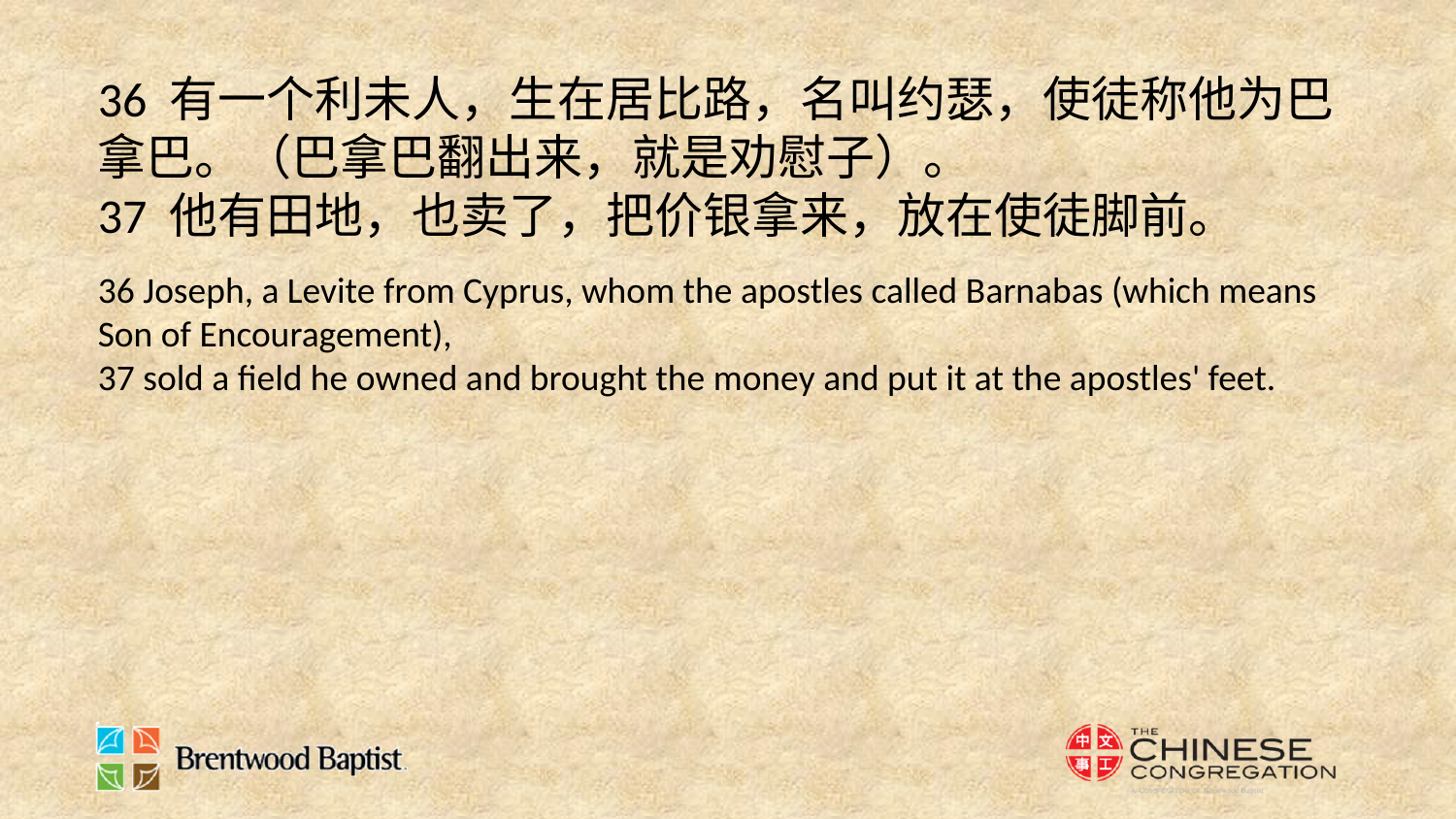

36 有一个利未人，生在居比路，名叫约瑟，使徒称他为巴拿巴。（巴拿巴翻出来，就是劝慰子）。
37 他有田地，也卖了，把价银拿来，放在使徒脚前。

36 Joseph, a Levite from Cyprus, whom the apostles called Barnabas (which means Son of Encouragement),
37 sold a field he owned and brought the money and put it at the apostles' feet.